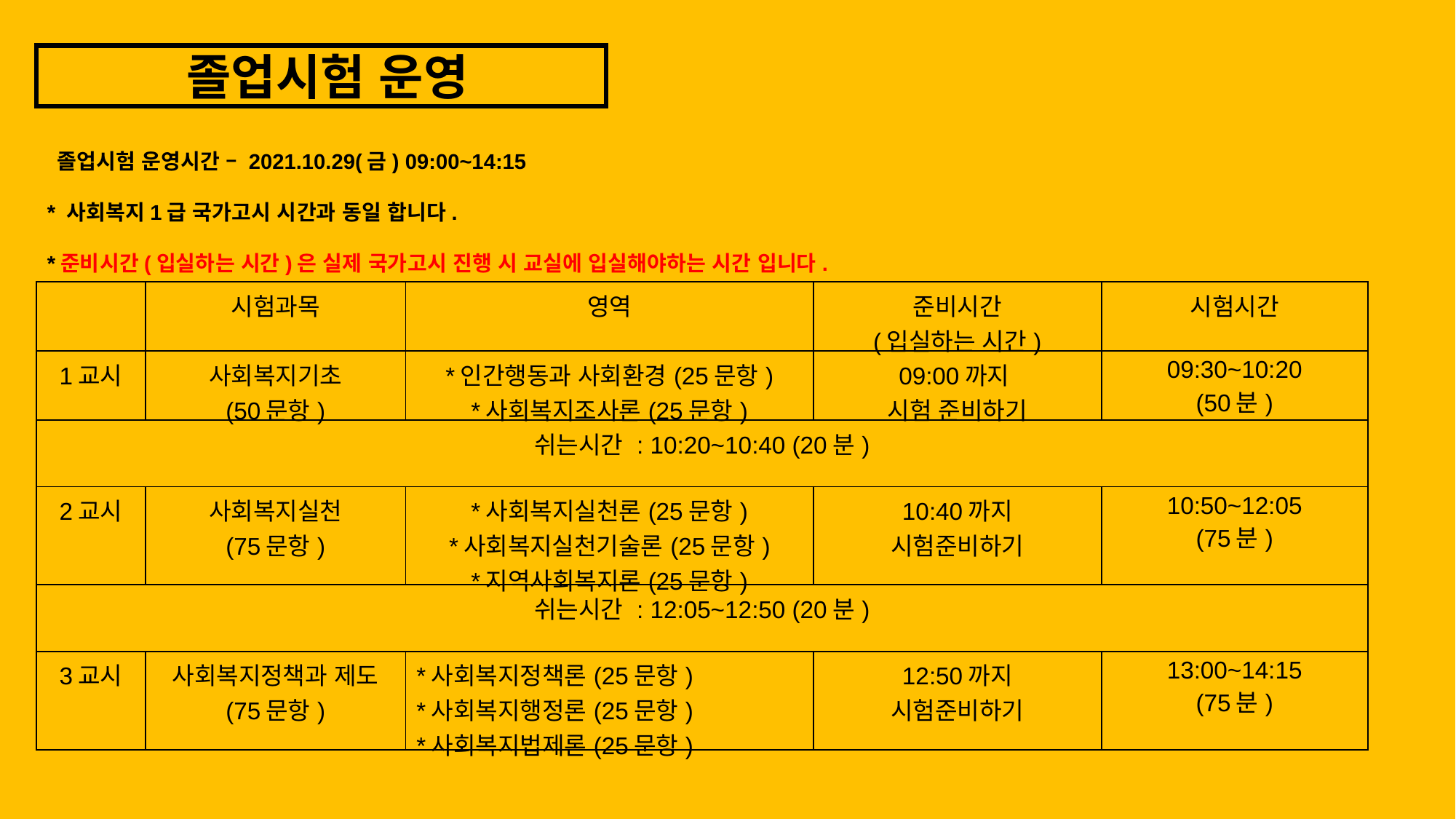

졸업시험 운영
 졸업시험 운영시간 – 2021.10.29(금) 09:00~14:15
* 사회복지1급 국가고시 시간과 동일 합니다.
*준비시간(입실하는 시간)은 실제 국가고시 진행 시 교실에 입실해야하는 시간 입니다.

|  | 시험과목 | 영역 | 준비시간 (입실하는 시간) | 시험시간 |
| --- | --- | --- | --- | --- |
| 1교시 | 사회복지기초 (50문항) | \*인간행동과 사회환경(25문항) \*사회복지조사론(25문항) | 09:00까지 시험 준비하기 | 09:30~10:20 (50분) |
| 쉬는시간 : 10:20~10:40 (20분) |  |  |  |  |
| 2교시 | 사회복지실천 (75문항) | \*사회복지실천론(25문항) \*사회복지실천기술론(25문항) \*지역사회복지론(25문항) | 10:40까지 시험준비하기 | 10:50~12:05 (75분) |
| 쉬는시간 : 12:05~12:50 (20분) |  |  |  |  |
| 3교시 | 사회복지정책과 제도 (75문항) | \*사회복지정책론(25문항) \*사회복지행정론(25문항) \*사회복지법제론(25문항) | 12:50까지 시험준비하기 | 13:00~14:15 (75분) |